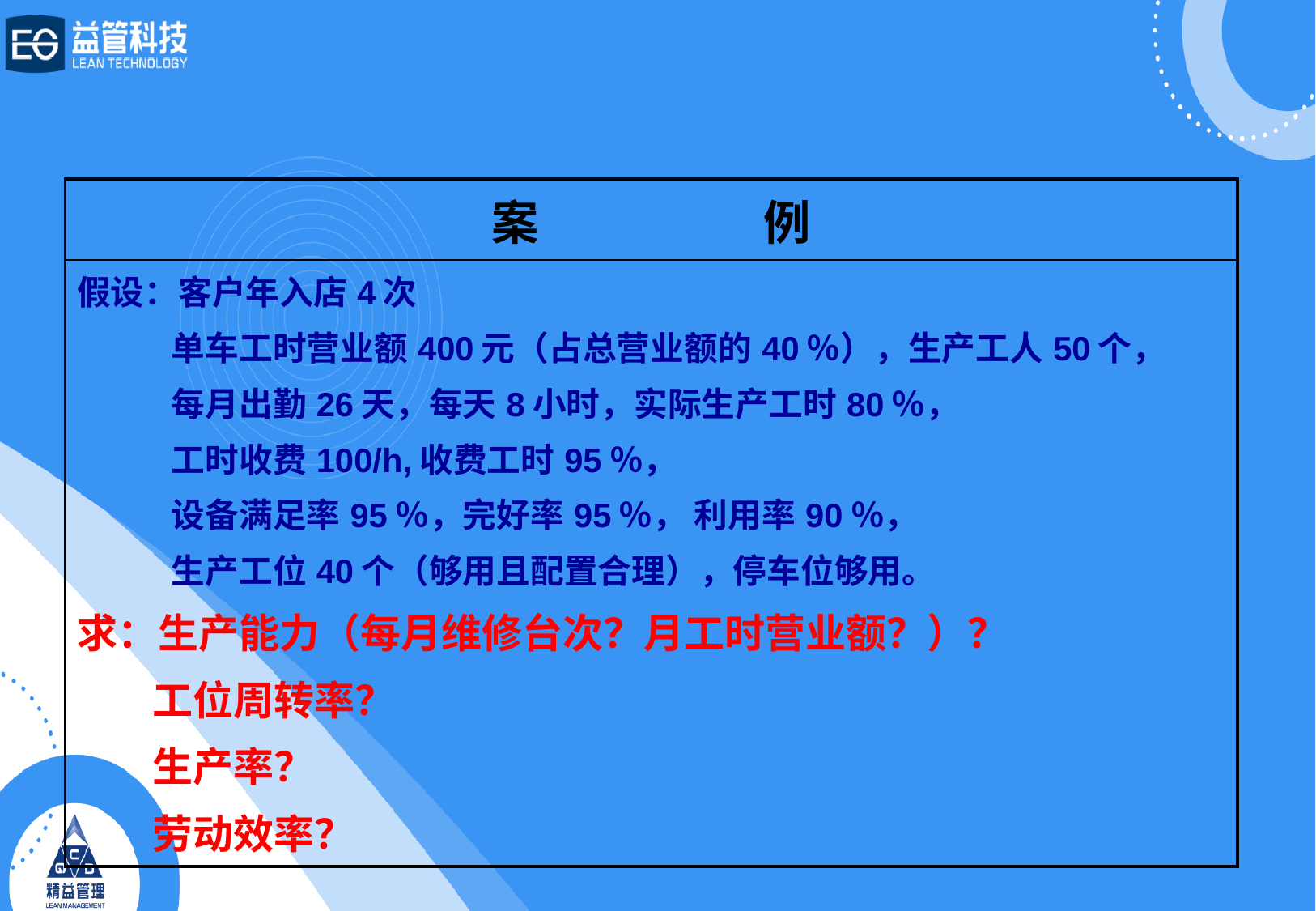

| 案 例 |
| --- |
| 假设：客户年入店4次 单车工时营业额400元（占总营业额的40％），生产工人50个， 每月出勤26天，每天8小时，实际生产工时80％， 工时收费100/h,收费工时95％， 设备满足率95％，完好率95％， 利用率90％， 生产工位40个（够用且配置合理），停车位够用。 求：生产能力（每月维修台次？月工时营业额？）？ 工位周转率？ 生产率？ 劳动效率？ |